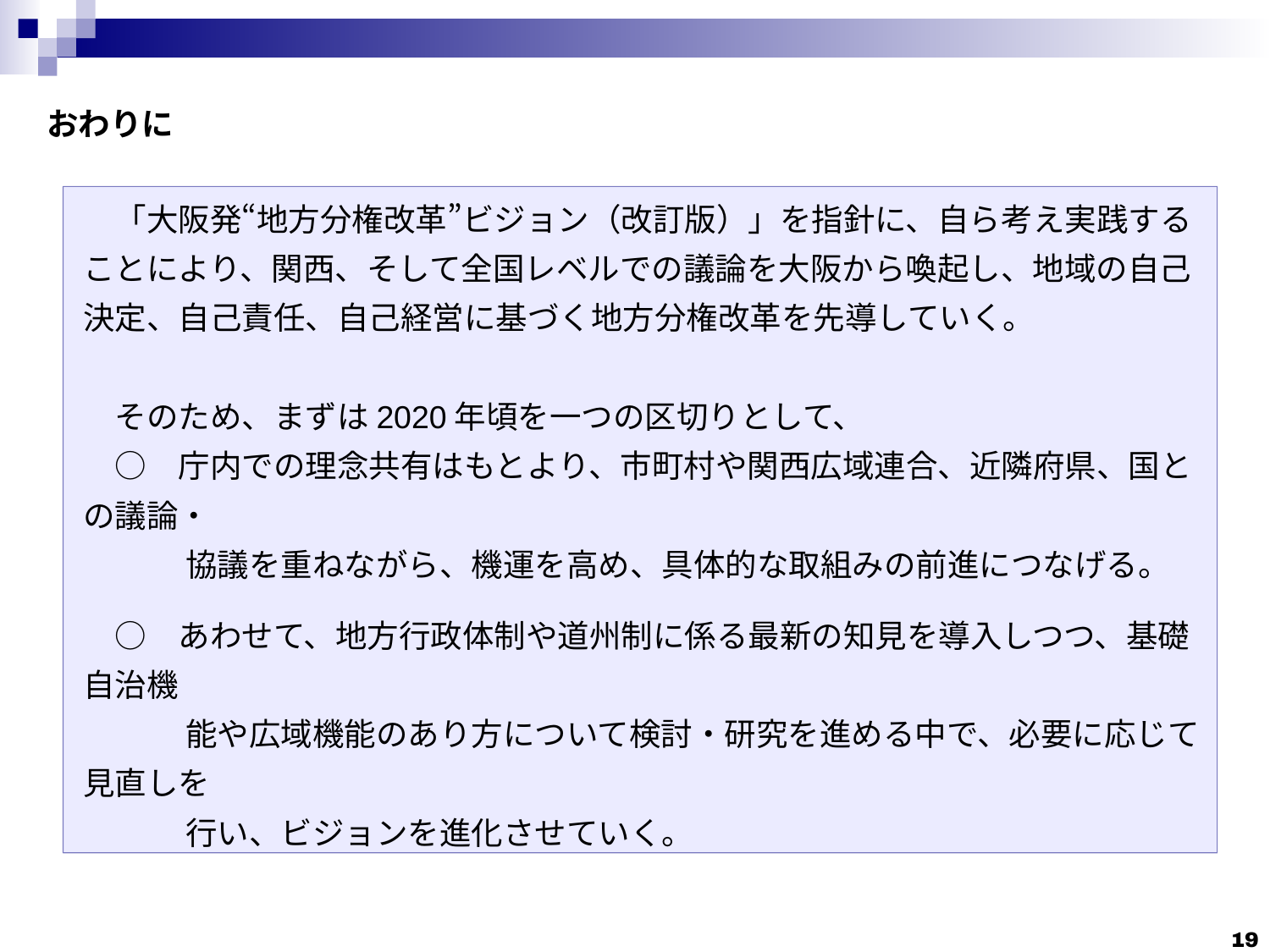

おわりに
　「大阪発“地方分権改革”ビジョン（改訂版）」を指針に、自ら考え実践することにより、関西、そして全国レベルでの議論を大阪から喚起し、地域の自己決定、自己責任、自己経営に基づく地方分権改革を先導していく。

　そのため、まずは2020年頃を一つの区切りとして、
　○　庁内での理念共有はもとより、市町村や関西広域連合、近隣府県、国との議論・
　　　 協議を重ねながら、機運を高め、具体的な取組みの前進につなげる。
　○　あわせて、地方行政体制や道州制に係る最新の知見を導入しつつ、基礎自治機
　　　 能や広域機能のあり方について検討・研究を進める中で、必要に応じて見直しを
　　　 行い、ビジョンを進化させていく。
19